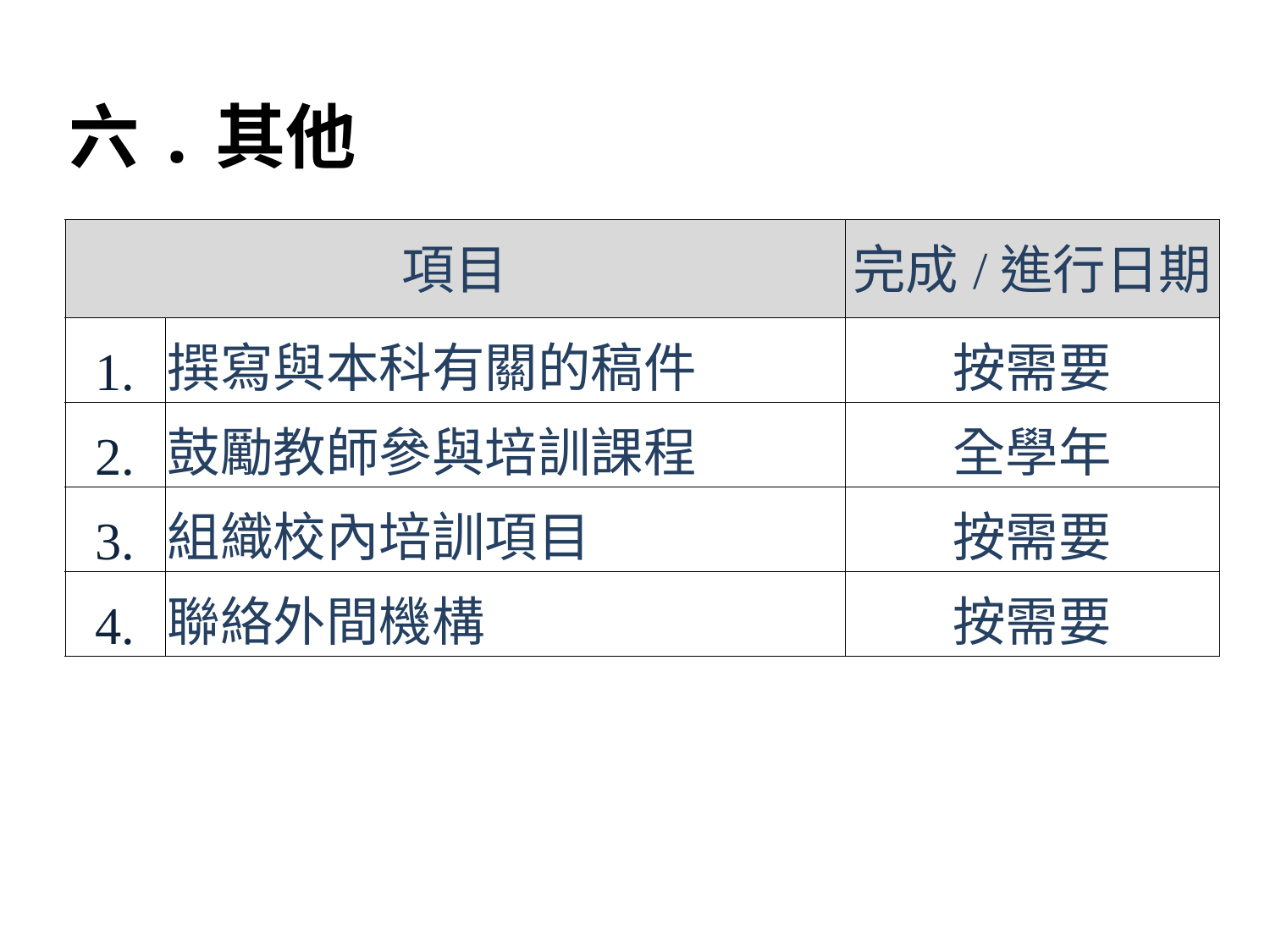

六.其他
| 項目 |  | 完成/進行日期 |
| --- | --- | --- |
| 1. | 撰寫與本科有關的稿件 | 按需要 |
| 2. | 鼓勵教師參與培訓課程 | 全學年 |
| 3. | 組織校內培訓項目 | 按需要 |
| 4. | 聯絡外間機構 | 按需要 |